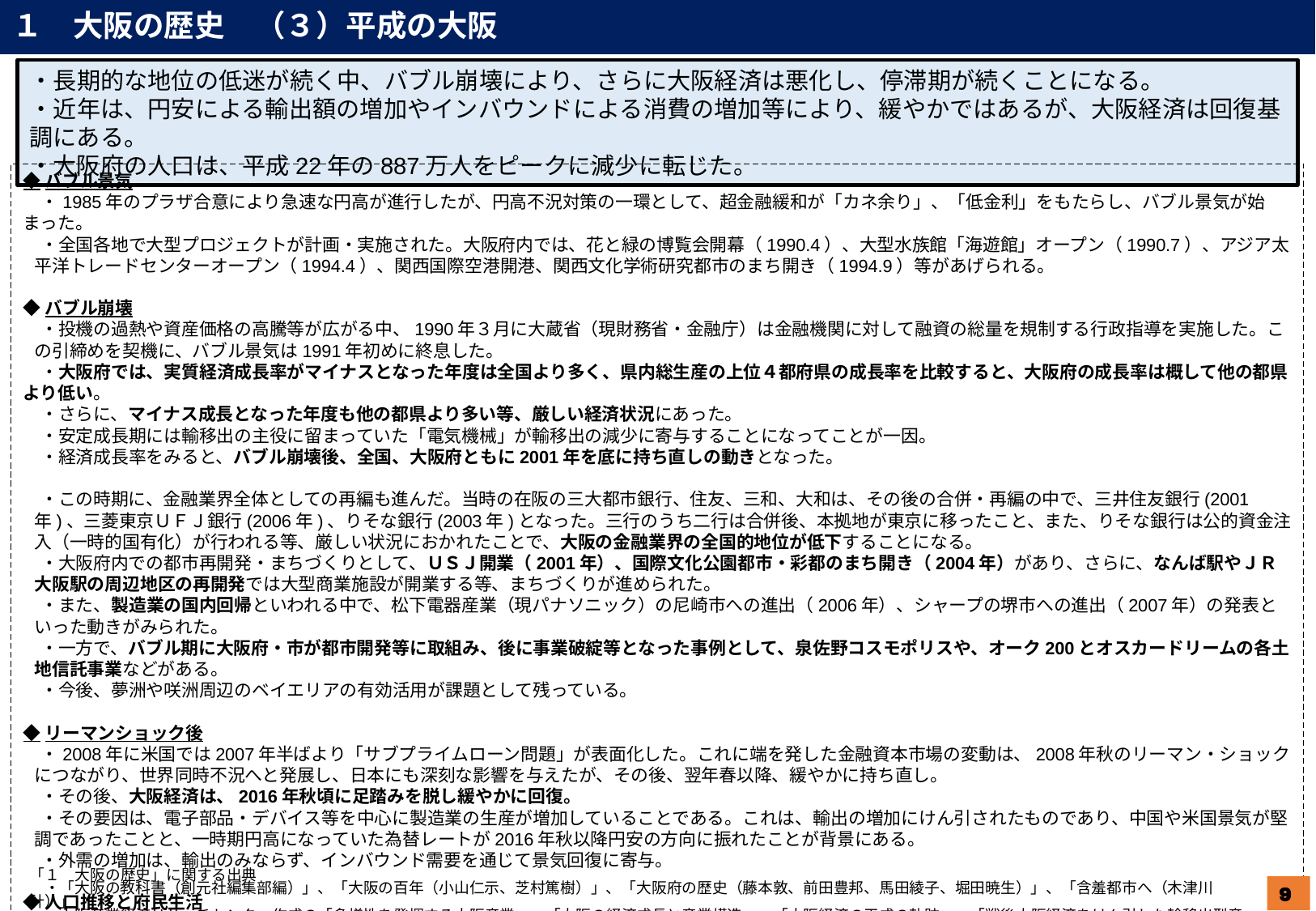

１　大阪の歴史　（３）平成の大阪
・長期的な地位の低迷が続く中、バブル崩壊により、さらに大阪経済は悪化し、停滞期が続くことになる。
・近年は、円安による輸出額の増加やインバウンドによる消費の増加等により、緩やかではあるが、大阪経済は回復基調にある。
・大阪府の人口は、平成22年の887万人をピークに減少に転じた。
◆バブル景気
　・1985年のプラザ合意により急速な円高が進行したが、円高不況対策の一環として、超金融緩和が「カネ余り」、「低金利」をもたらし、バブル景気が始まった。
　・全国各地で大型プロジェクトが計画・実施された。大阪府内では、花と緑の博覧会開幕（1990.4）、大型水族館「海遊館」オープン（1990.7）、アジア太平洋トレードセンターオープン（1994.4）、関西国際空港開港、関西文化学術研究都市のまち開き（1994.9）等があげられる。

◆バブル崩壊
　・投機の過熱や資産価格の高騰等が広がる中、1990年３月に大蔵省（現財務省・金融庁）は金融機関に対して融資の総量を規制する行政指導を実施した。この引締めを契機に、バブル景気は1991年初めに終息した。
　・大阪府では、実質経済成長率がマイナスとなった年度は全国より多く、県内総生産の上位４都府県の成長率を比較すると、大阪府の成長率は概して他の都県より低い。
　・さらに、マイナス成長となった年度も他の都県より多い等、厳しい経済状況にあった。
　・安定成長期には輸移出の主役に留まっていた「電気機械」が輸移出の減少に寄与することになってことが一因。
　・経済成長率をみると、バブル崩壊後、全国、大阪府ともに2001年を底に持ち直しの動きとなった。

　・この時期に、金融業界全体としての再編も進んだ。当時の在阪の三大都市銀行、住友、三和、大和は、その後の合併・再編の中で、三井住友銀行(2001年)、三菱東京ＵＦＪ銀行(2006年)、りそな銀行(2003年)となった。三行のうち二行は合併後、本拠地が東京に移ったこと、また、りそな銀行は公的資金注入（一時的国有化）が行われる等、厳しい状況におかれたことで、大阪の金融業界の全国的地位が低下することになる。
　・大阪府内での都市再開発・まちづくりとして、ＵＳＪ開業（2001年）、国際文化公園都市・彩都のまち開き（2004年）があり、さらに、なんば駅やＪＲ大阪駅の周辺地区の再開発では大型商業施設が開業する等、まちづくりが進められた。
　・また、製造業の国内回帰といわれる中で、松下電器産業（現パナソニック）の尼崎市への進出（2006年）、シャープの堺市への進出（2007年）の発表といった動きがみられた。
　・一方で、バブル期に大阪府・市が都市開発等に取組み、後に事業破綻等となった事例として、泉佐野コスモポリスや、オーク200とオスカードリームの各土地信託事業などがある。
　・今後、夢洲や咲洲周辺のベイエリアの有効活用が課題として残っている。

◆リーマンショック後
　・2008年に米国では2007年半ばより「サブプライムローン問題」が表面化した。これに端を発した金融資本市場の変動は、2008年秋のリーマン・ショックにつながり、世界同時不況へと発展し、日本にも深刻な影響を与えたが、その後、翌年春以降、緩やかに持ち直し。
　・その後、大阪経済は、2016年秋頃に足踏みを脱し緩やかに回復。
　・その要因は、電子部品・デバイス等を中心に製造業の生産が増加していることである。これは、輸出の増加にけん引されたものであり、中国や米国景気が堅調であったことと、一時期円高になっていた為替レートが2016年秋以降円安の方向に振れたことが背景にある。
　・外需の増加は、輸出のみならず、インバウンド需要を通じて景気回復に寄与。

◆人口推移と府民生活
　・大阪府の人口は、平成22年の887万人をピークに減少に転じた。また、バブル崩壊等で雇用状況も悪化したが、近年は回復傾向にある。
「１　大阪の歴史」に関する出典
　・「大阪の教科書（創元社編集部編）」、「大阪の百年（小山仁示、芝村篤樹）」、「大阪府の歴史（藤本敦、前田豊邦、馬田綾子、堀田暁生）」、「含羞都市へ（木津川計）」
　・大阪産業経済リサーチセンター作成の「多様性を発揮する大阪産業」、「大阪の経済成長と産業構造」、「大阪経済の平成の軌跡」、「戦後大阪経済をけん引した輸移出型産業の変遷」
9